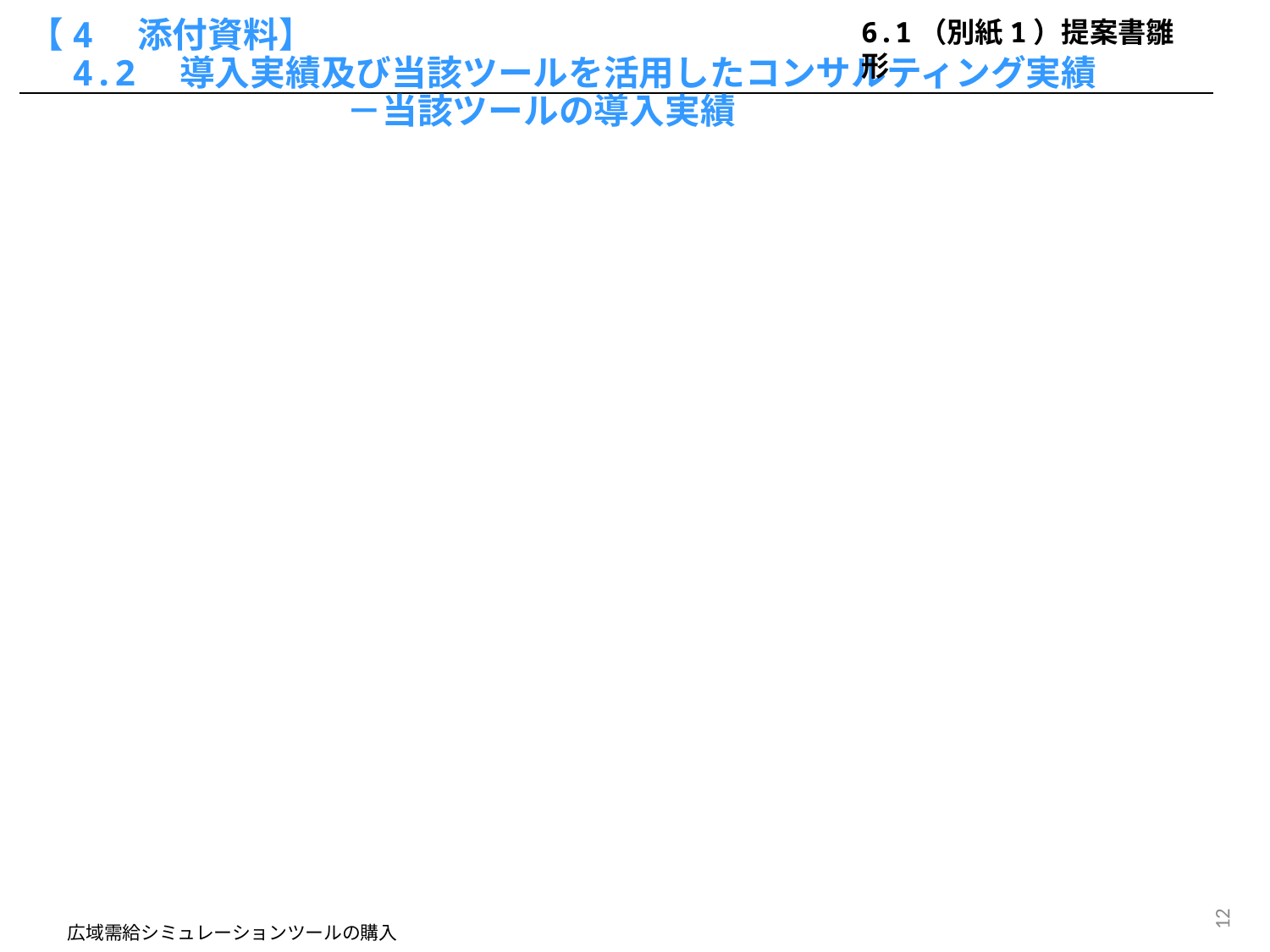

# 【4　添付資料】 　4.2　導入実績及び当該ツールを活用したコンサルティング実績 　　　　　　　　　－当該ツールの導入実績
6.1（別紙1）提案書雛形

12